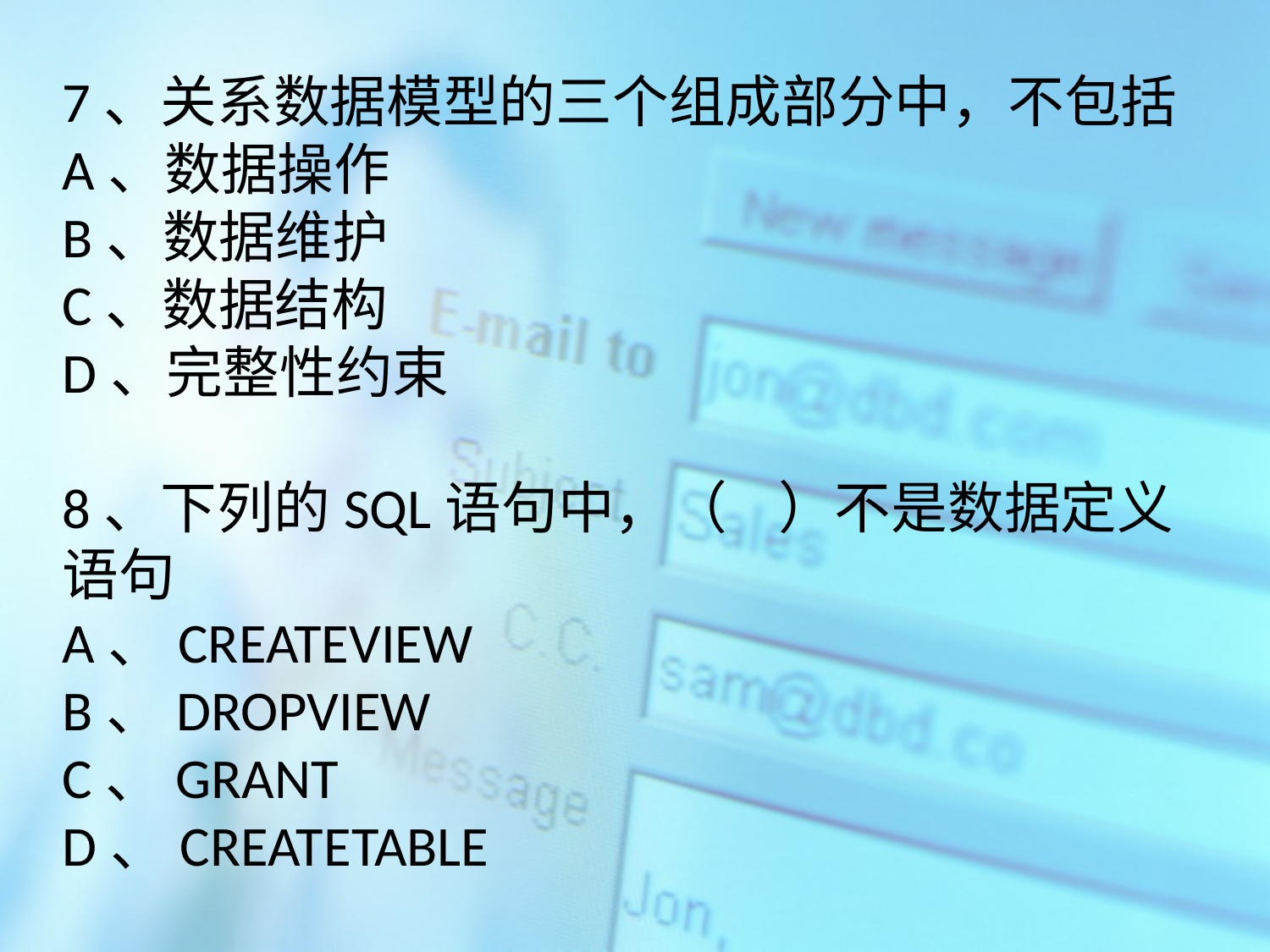

7、关系数据模型的三个组成部分中，不包括
A、数据操作
B、数据维护
C、数据结构
D、完整性约束

8、下列的SQL语句中，（    ）不是数据定义语句
A、CREATEVIEW
B、DROPVIEW
C、GRANT
D、CREATETABLE